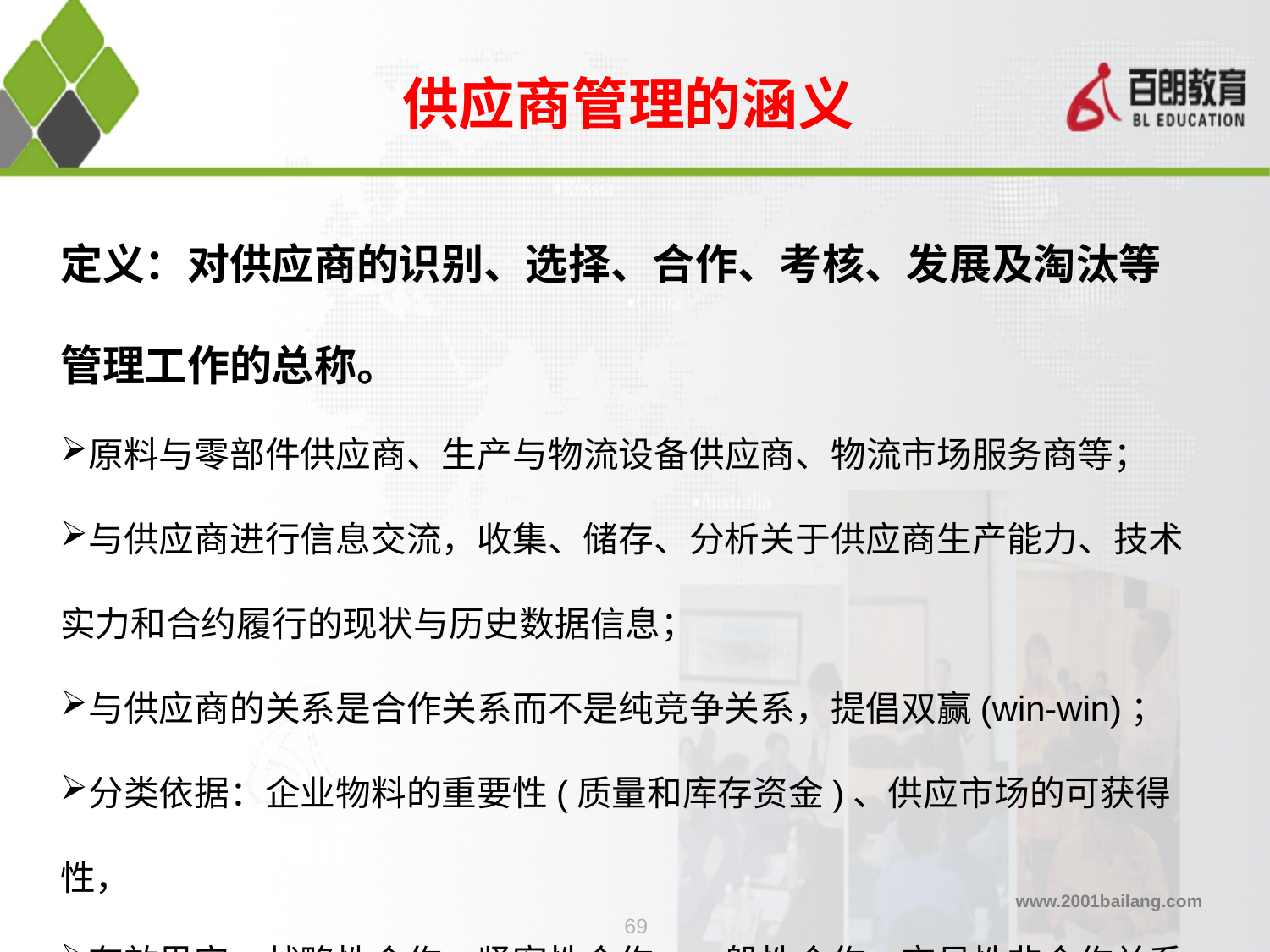

# 供应商管理的涵义
定义：对供应商的识别、选择、合作、考核、发展及淘汰等管理工作的总称。
原料与零部件供应商、生产与物流设备供应商、物流市场服务商等；
与供应商进行信息交流，收集、储存、分析关于供应商生产能力、技术实力和合约履行的现状与历史数据信息；
与供应商的关系是合作关系而不是纯竞争关系，提倡双赢(win-win)；
分类依据：企业物料的重要性(质量和库存资金)、供应市场的可获得性，
有效界定：战略性合作、紧密性合作、一般性合作、交易性非合作关系
69